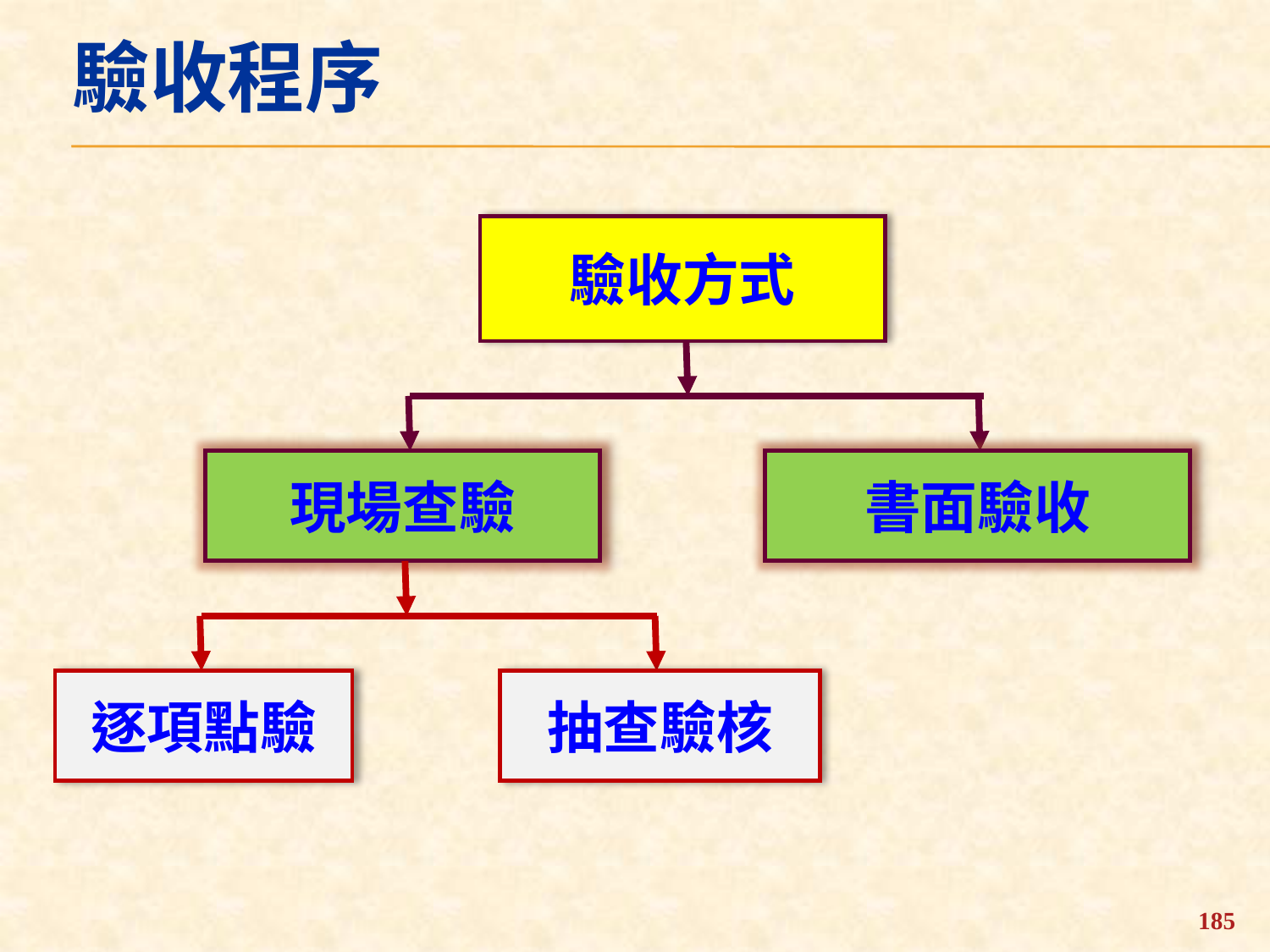

驗收程序
驗收方式
現場查驗
書面驗收
逐項點驗
抽查驗核
185